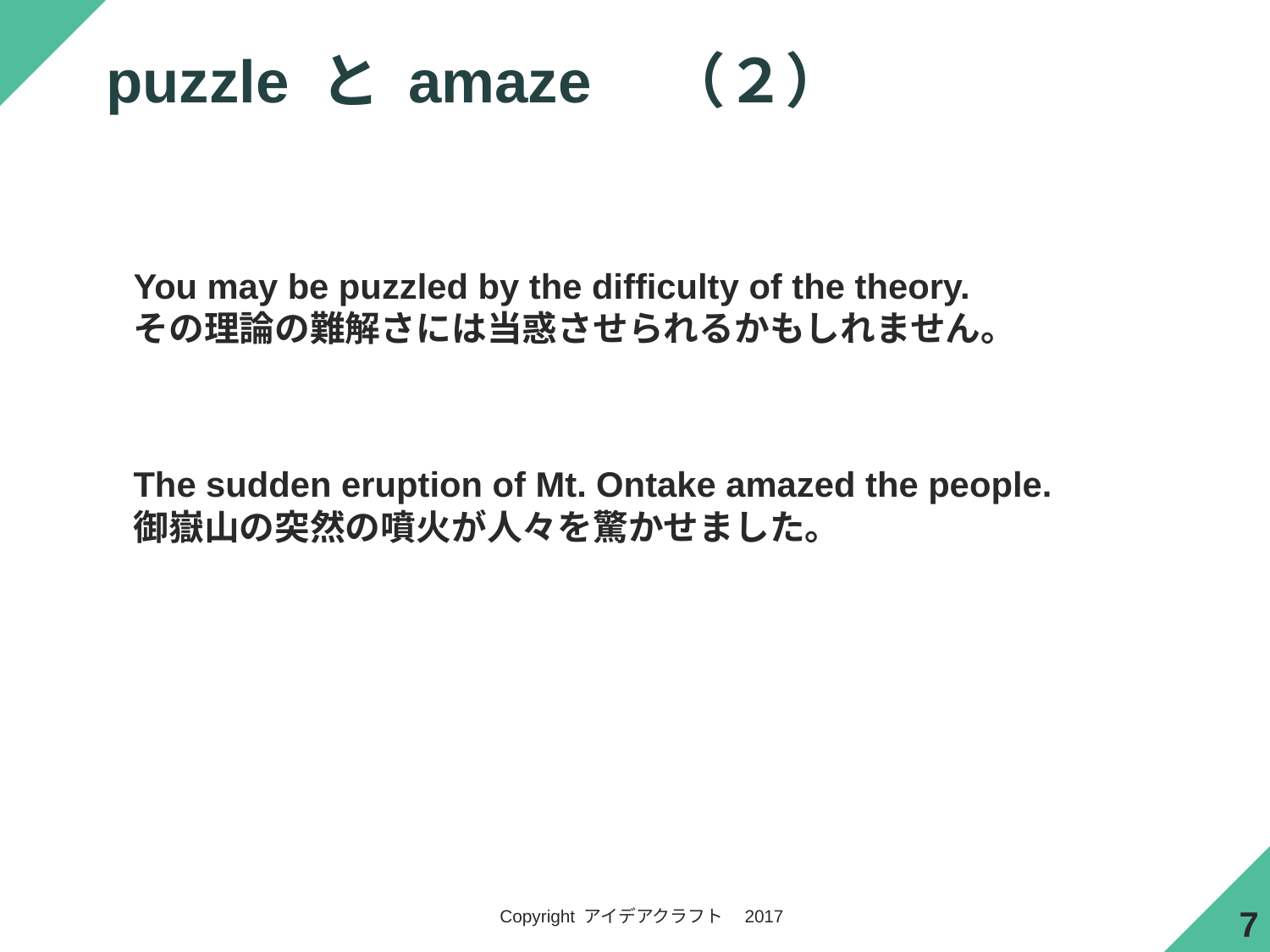

# puzzle と amaze　（２）
You may be puzzled by the difficulty of the theory.
その理論の難解さには当惑させられるかもしれません。
The sudden eruption of Mt. Ontake amazed the people.
御嶽山の突然の噴火が人々を驚かせました。
7